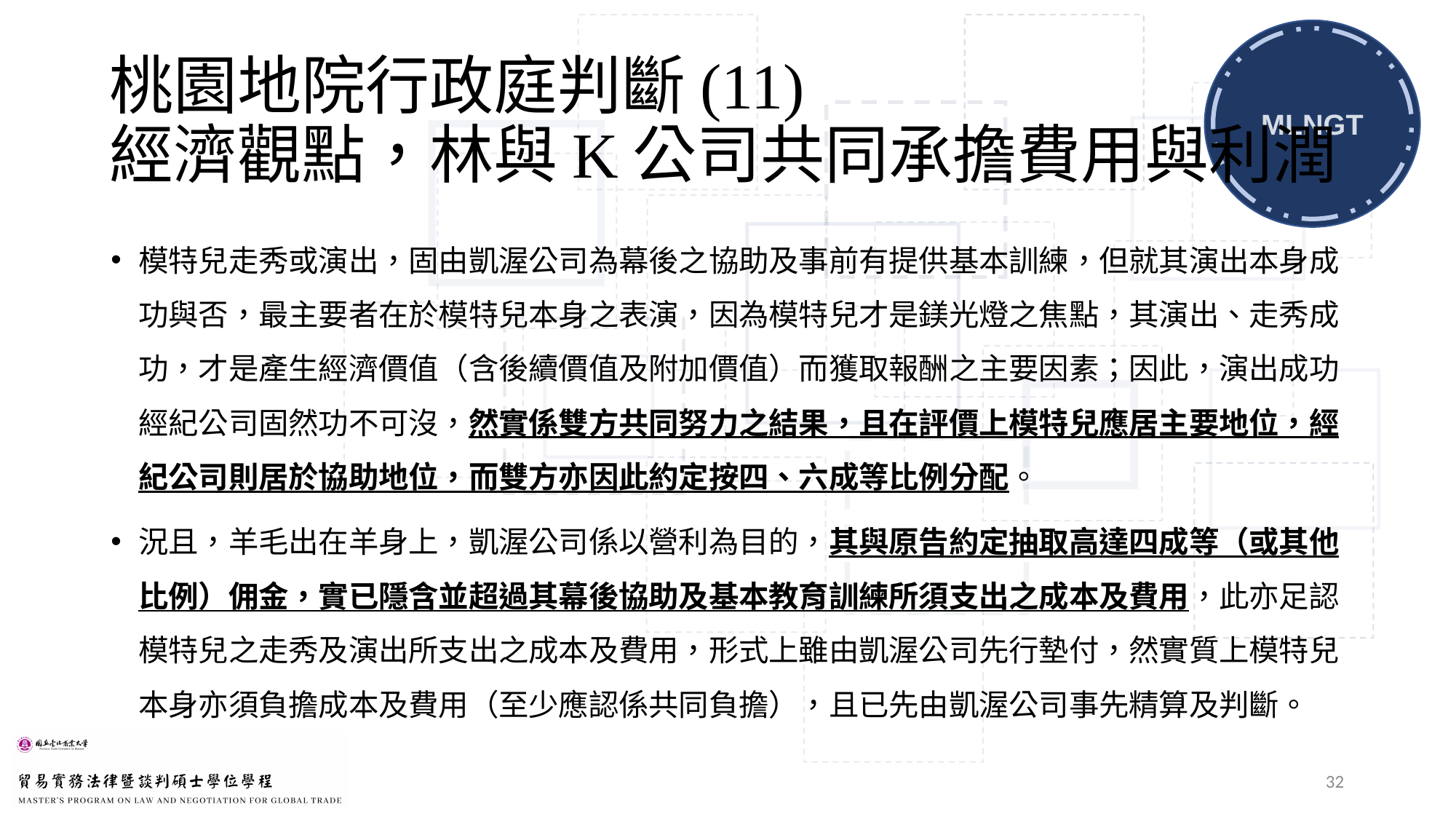

# 桃園地院行政庭判斷(11) 經濟觀點，林與K公司共同承擔費用與利潤
模特兒走秀或演出，固由凱渥公司為幕後之協助及事前有提供基本訓練，但就其演出本身成功與否，最主要者在於模特兒本身之表演，因為模特兒才是鎂光燈之焦點，其演出、走秀成功，才是產生經濟價值（含後續價值及附加價值）而獲取報酬之主要因素；因此，演出成功經紀公司固然功不可沒，然實係雙方共同努力之結果，且在評價上模特兒應居主要地位，經紀公司則居於協助地位，而雙方亦因此約定按四、六成等比例分配。
況且，羊毛出在羊身上，凱渥公司係以營利為目的，其與原告約定抽取高達四成等（或其他比例）佣金，實已隱含並超過其幕後協助及基本教育訓練所須支出之成本及費用，此亦足認模特兒之走秀及演出所支出之成本及費用，形式上雖由凱渥公司先行墊付，然實質上模特兒本身亦須負擔成本及費用（至少應認係共同負擔），且已先由凱渥公司事先精算及判斷。